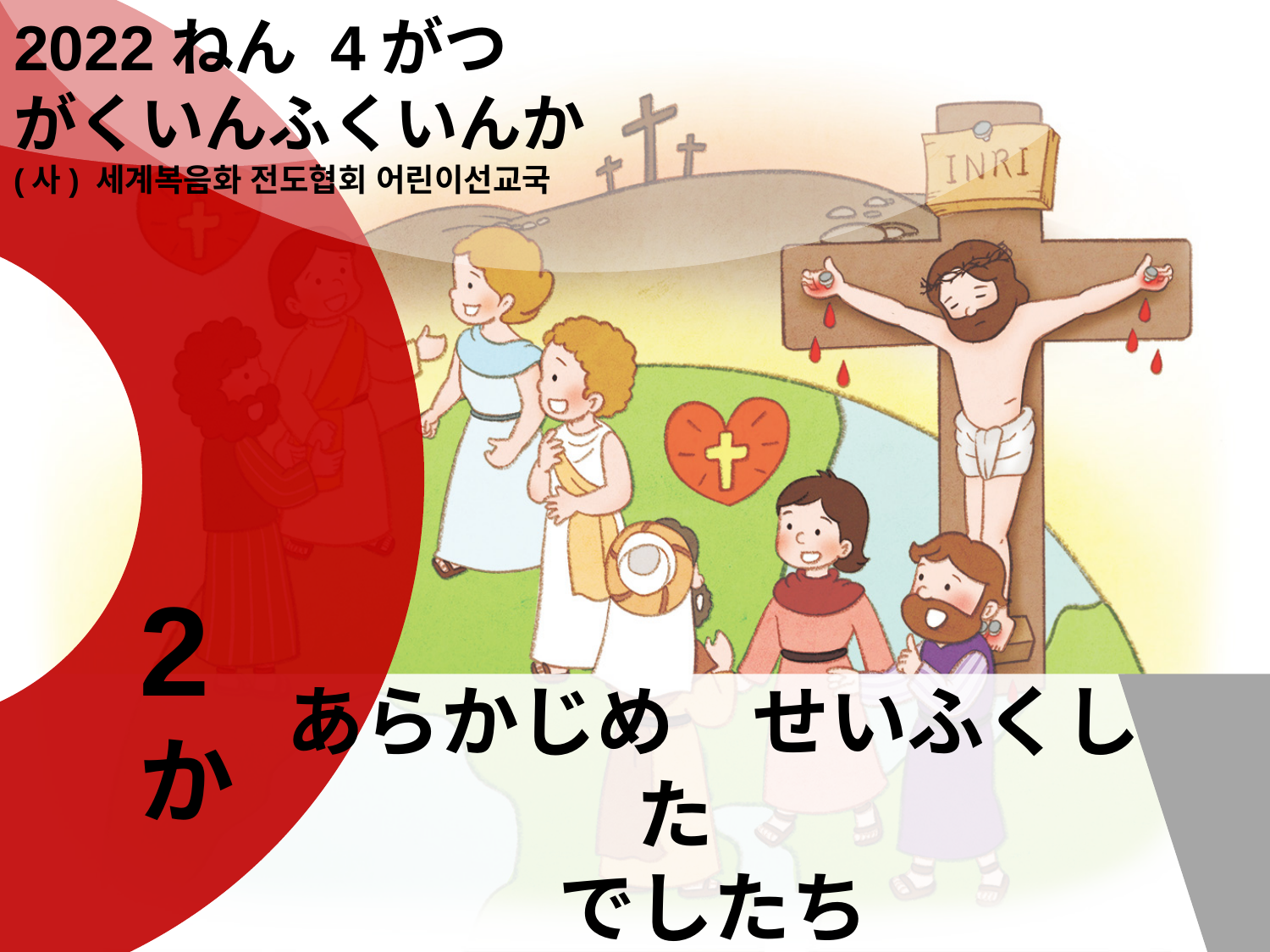

2022ねん 4がつ
がくいんふくいんか
(사) 세계복음화 전도협회 어린이선교국
2か
あらかじめ　せいふくした
でしたち
(しと １しょう８せつ)